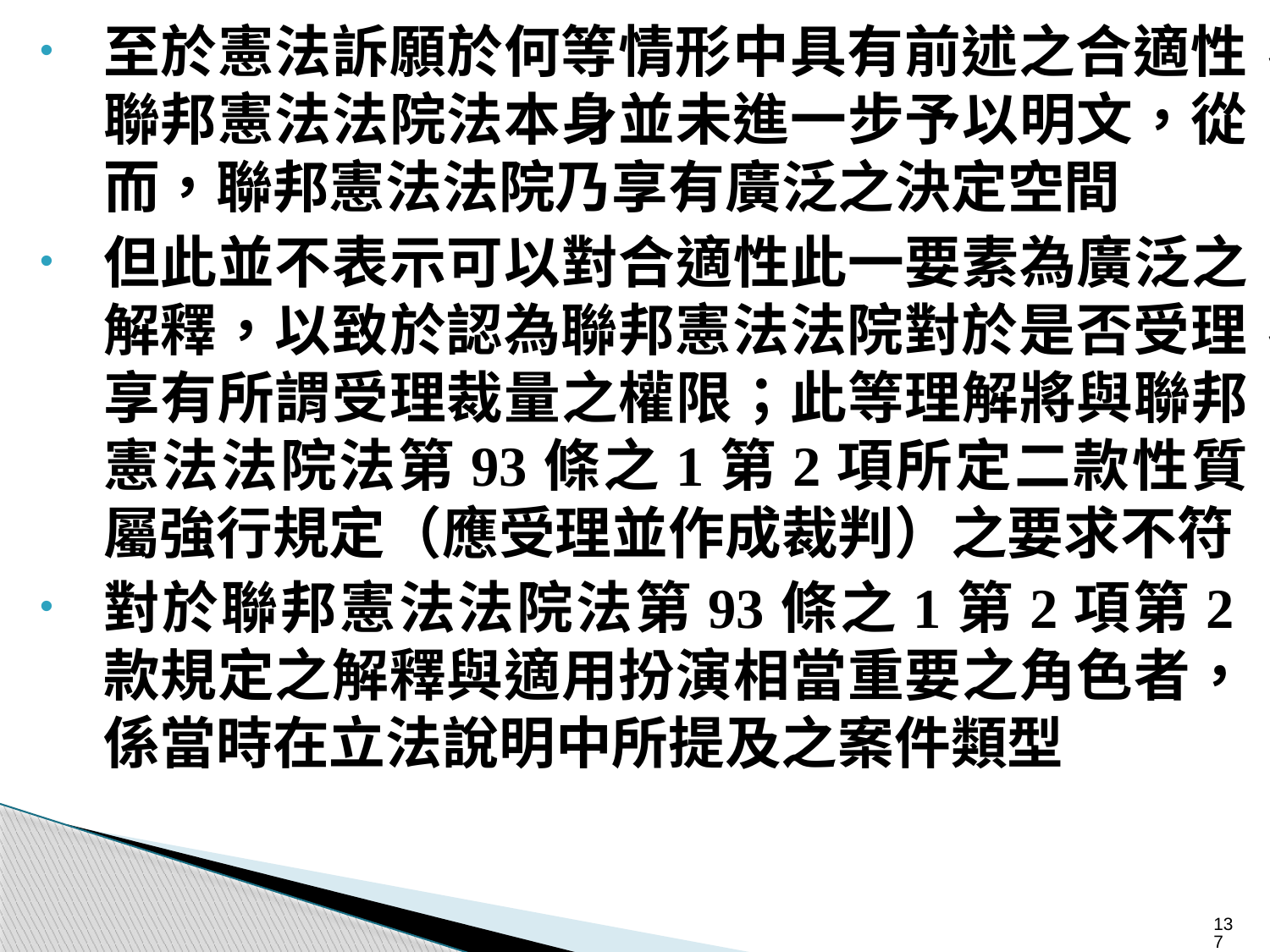

至於憲法訴願於何等情形中具有前述之合適性，聯邦憲法法院法本身並未進一步予以明文，從而，聯邦憲法法院乃享有廣泛之決定空間
但此並不表示可以對合適性此一要素為廣泛之解釋，以致於認為聯邦憲法法院對於是否受理，享有所謂受理裁量之權限；此等理解將與聯邦憲法法院法第93條之1第2項所定二款性質屬強行規定（應受理並作成裁判）之要求不符
對於聯邦憲法法院法第93條之1第2項第2款規定之解釋與適用扮演相當重要之角色者，係當時在立法說明中所提及之案件類型
137